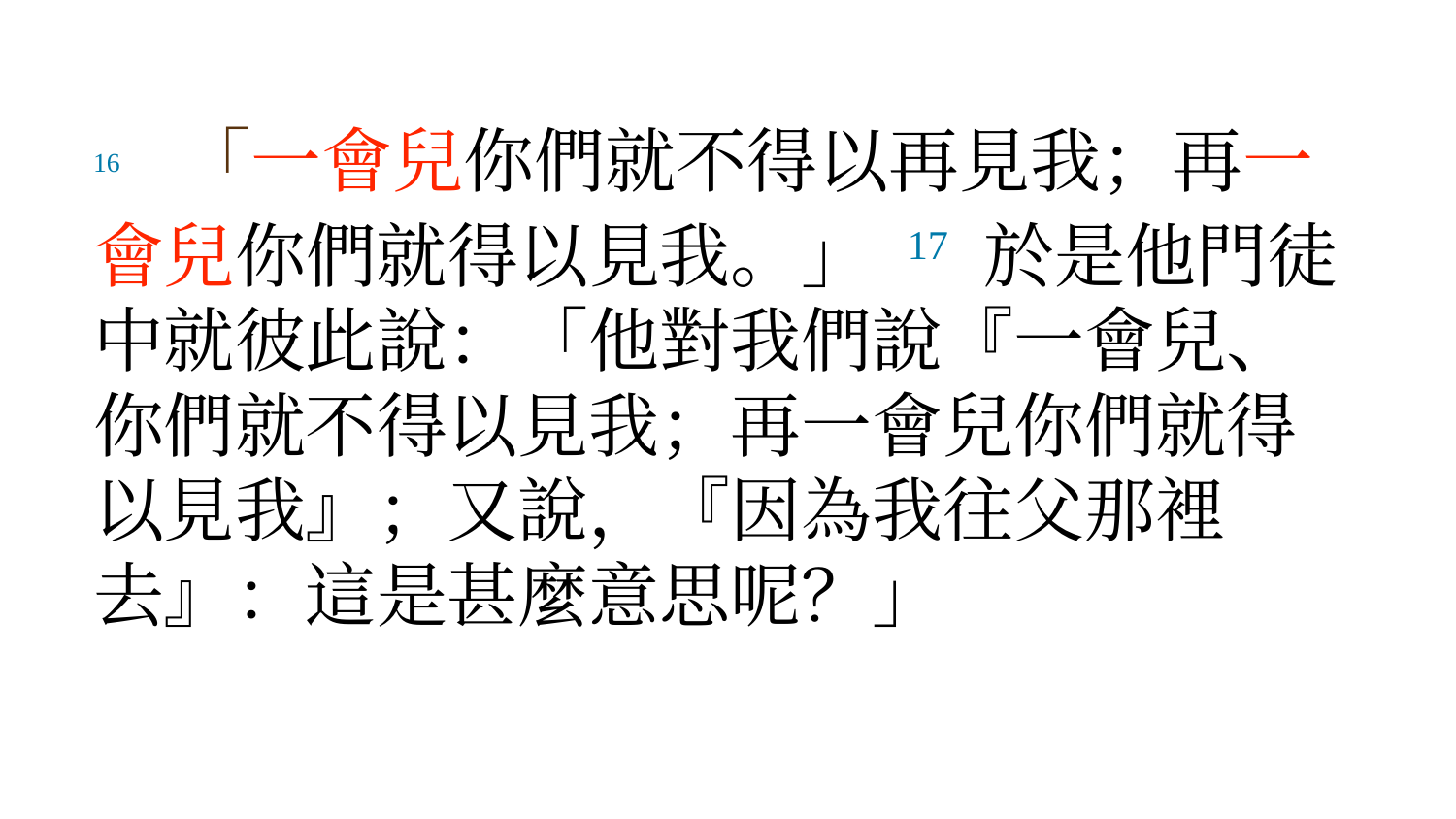

16 「一會兒你們就不得以再見我；再一會兒你們就得以見我。」 17 於是他門徒中就彼此說：「他對我們說『一會兒、你們就不得以見我；再一會兒你們就得以見我』；又說，『因為我往父那裡去』：這是甚麼意思呢？」